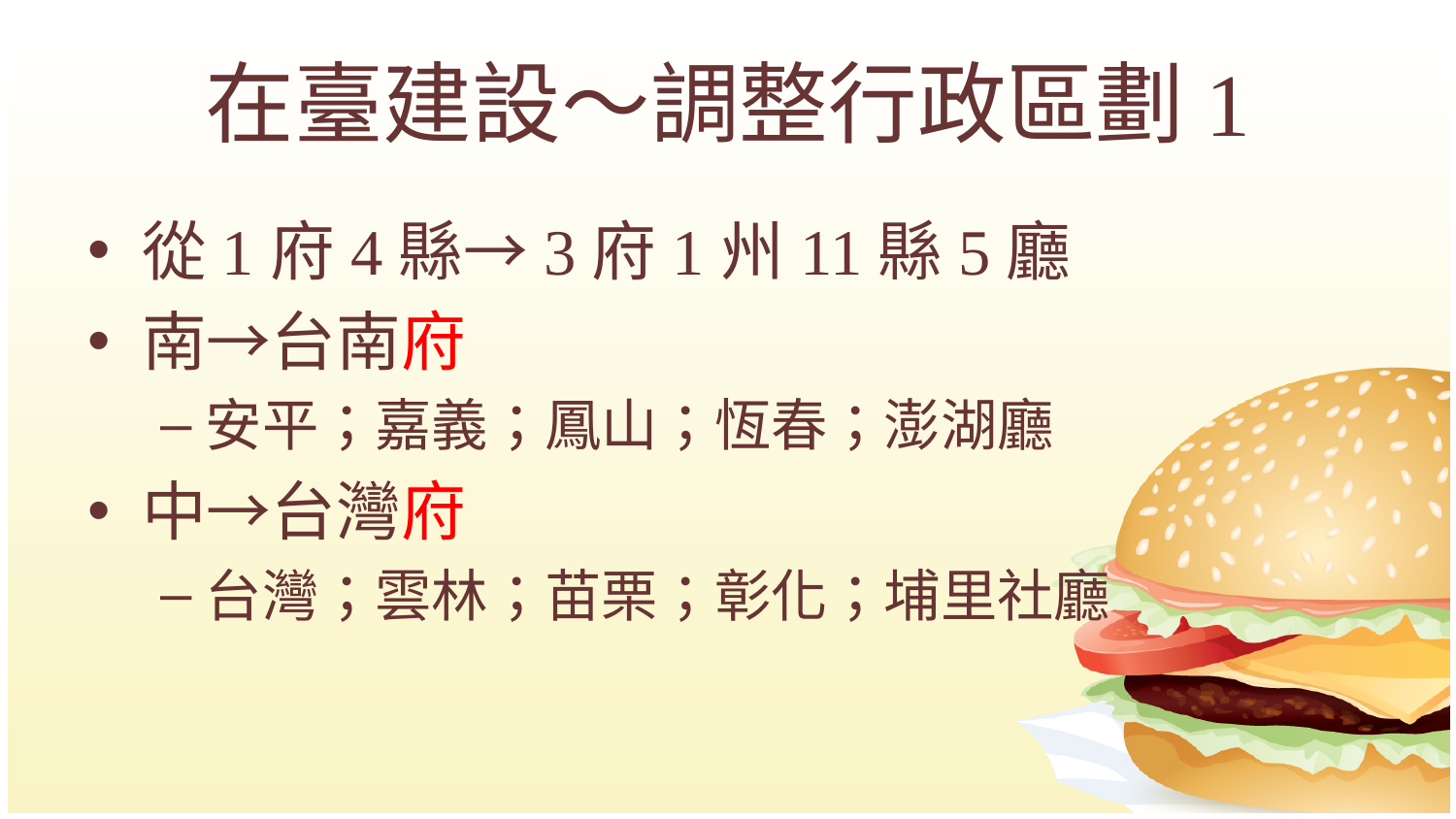

# 在臺建設～調整行政區劃1
從1府4縣→3府1州11縣5廳
南→台南府
安平；嘉義；鳳山；恆春；澎湖廳
中→台灣府
台灣；雲林；苗栗；彰化；埔里社廳